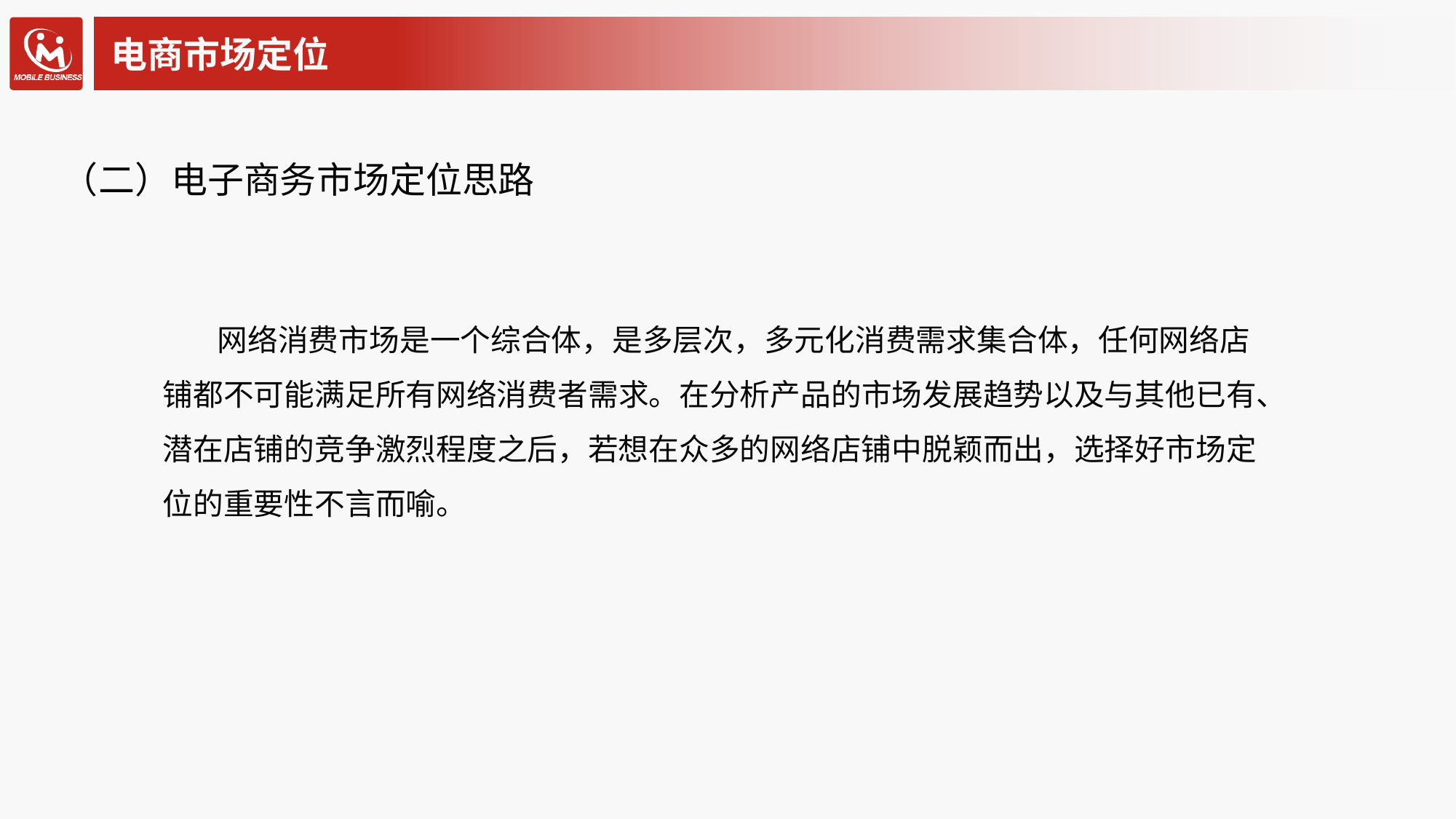

# 电商市场定位
（二）电子商务市场定位思路
网络消费市场是一个综合体，是多层次，多元化消费需求集合体，任何网络店铺都不可能满足所有网络消费者需求。在分析产品的市场发展趋势以及与其他已有、潜在店铺的竞争激烈程度之后，若想在众多的网络店铺中脱颖而出，选择好市场定位的重要性不言而喻。